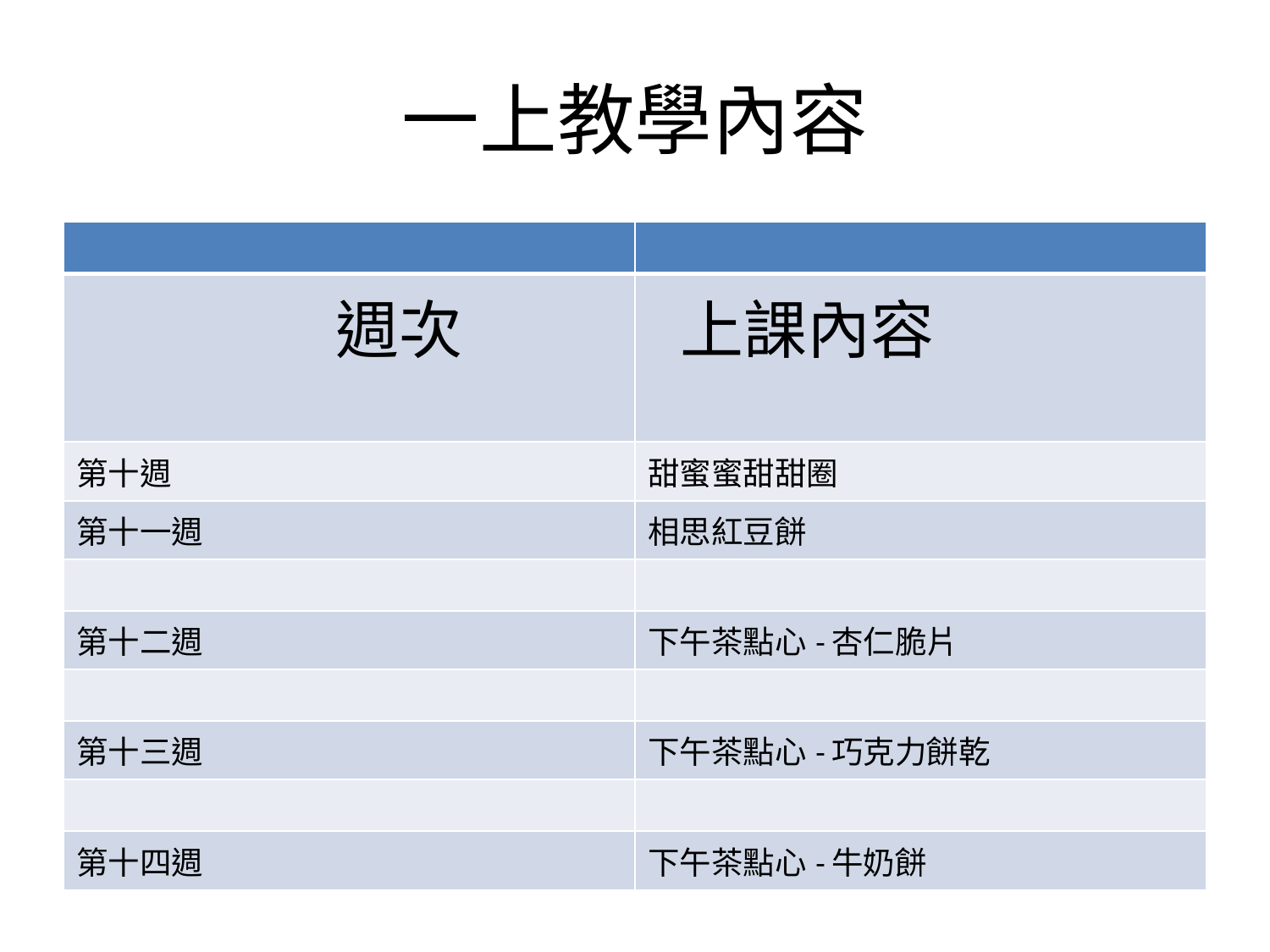

# 一上教學內容
|  |  |
| --- | --- |
| 週次 | 上課內容 |
| 第十週 | 甜蜜蜜甜甜圈 |
| 第十一週 | 相思紅豆餅 |
|  |  |
| 第十二週 | 下午茶點心-杏仁脆片 |
|  |  |
| 第十三週 | 下午茶點心-巧克力餅乾 |
|  |  |
| 第十四週 | 下午茶點心-牛奶餅 |